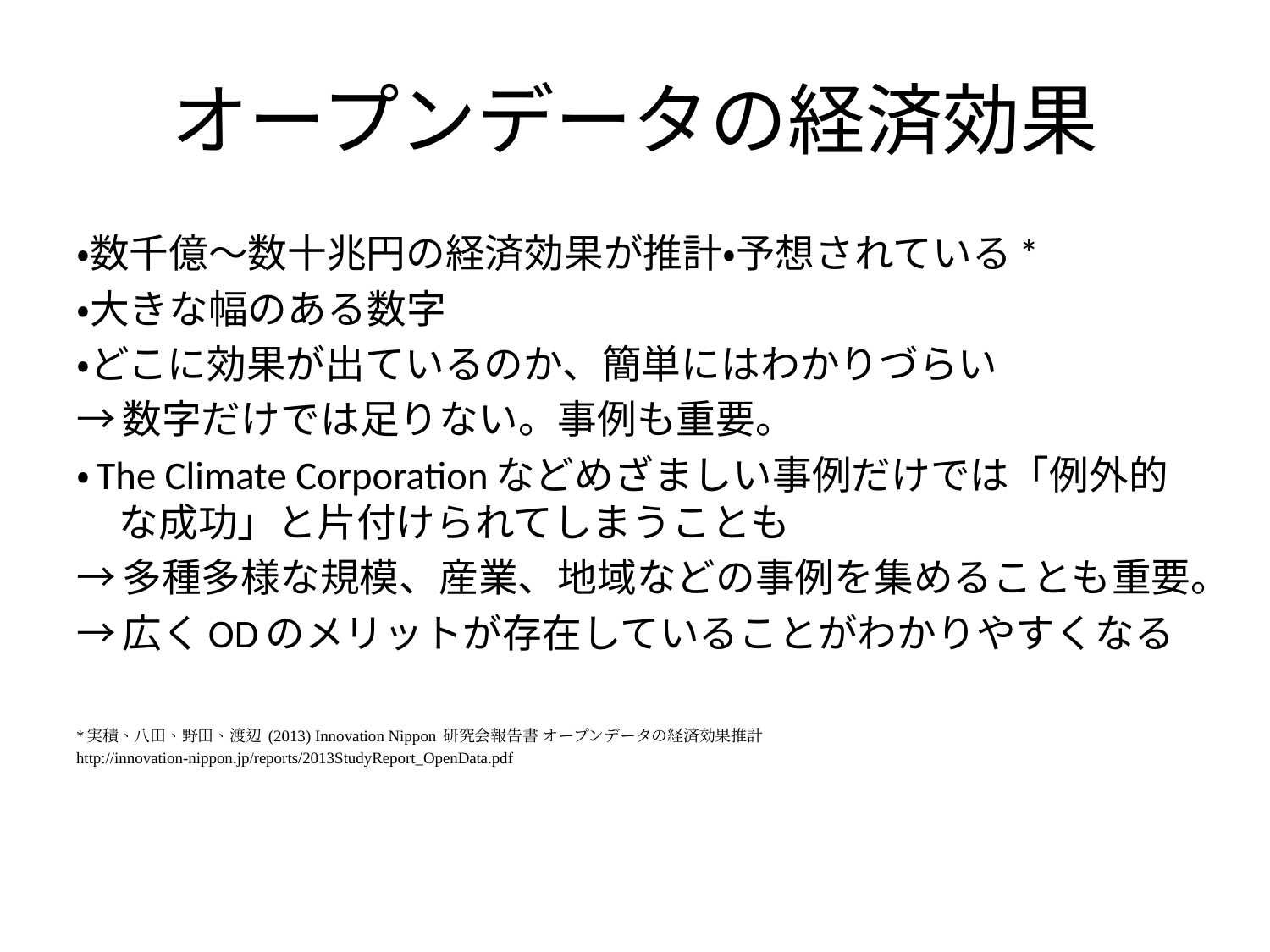

# オープンデータの経済効果
・数千億～数十兆円の経済効果が推計・予想されている*
・大きな幅のある数字
・どこに効果が出ているのか、簡単にはわかりづらい
→数字だけでは足りない。事例も重要。
・The Climate Corporationなどめざましい事例だけでは「例外的な成功」と片付けられてしまうことも
→多種多様な規模、産業、地域などの事例を集めることも重要。
→広くODのメリットが存在していることがわかりやすくなる

*実積、八田、野田、渡辺 (2013) Innovation Nippon 研究会報告書 オープンデータの経済効果推計
http://innovation-nippon.jp/reports/2013StudyReport_OpenData.pdf